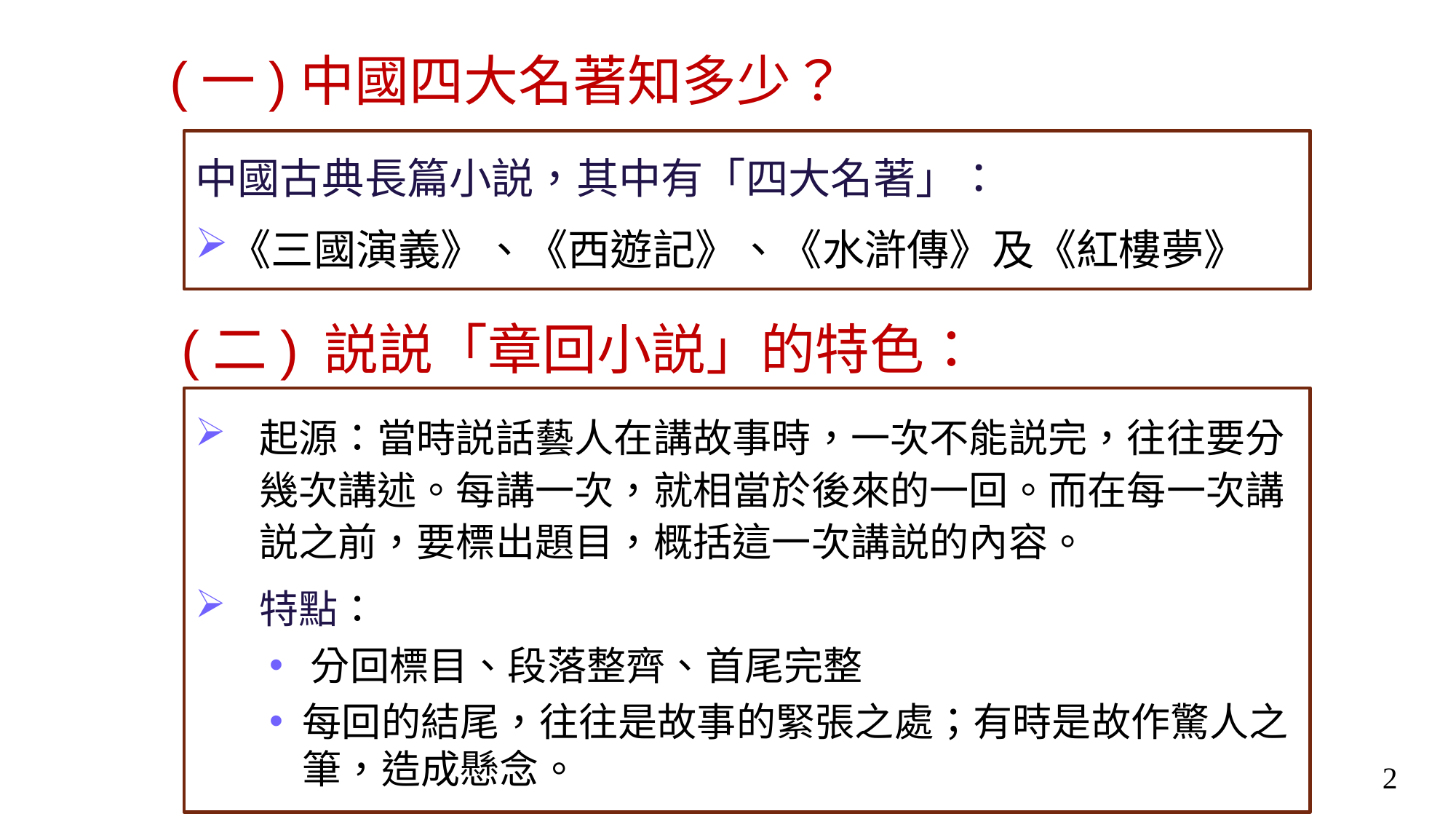

# (一)中國四大名著知多少？
中國古典長篇小説，其中有「四大名著」：
《三國演義》、《西遊記》、《水滸傳》及《紅樓夢》
(二) 説説「章回小説」的特色：
起源：當時説話藝人在講故事時，一次不能説完，往往要分幾次講述。每講一次，就相當於後來的一回。而在每一次講説之前，要標出題目，概括這一次講説的內容。
特點：
  分回標目、段落整齊、首尾完整
每回的結尾，往往是故事的緊張之處；有時是故作驚人之筆，造成懸念。
2